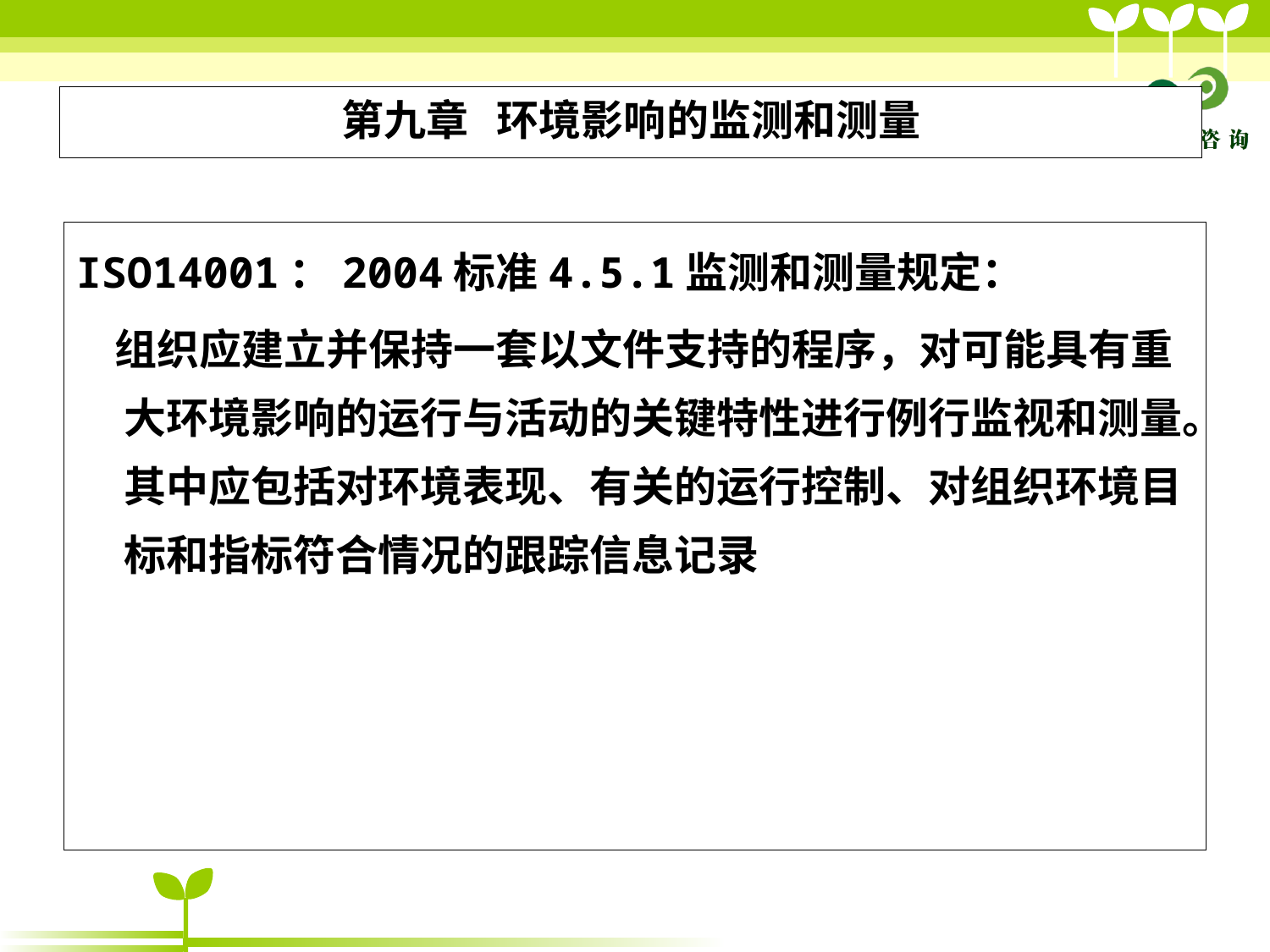

# 第九章   环境影响的监测和测量
ISO14001：2004标准4.5.1监测和测量规定：
   组织应建立并保持一套以文件支持的程序，对可能具有重大环境影响的运行与活动的关键特性进行例行监视和测量。其中应包括对环境表现、有关的运行控制、对组织环境目标和指标符合情况的跟踪信息记录